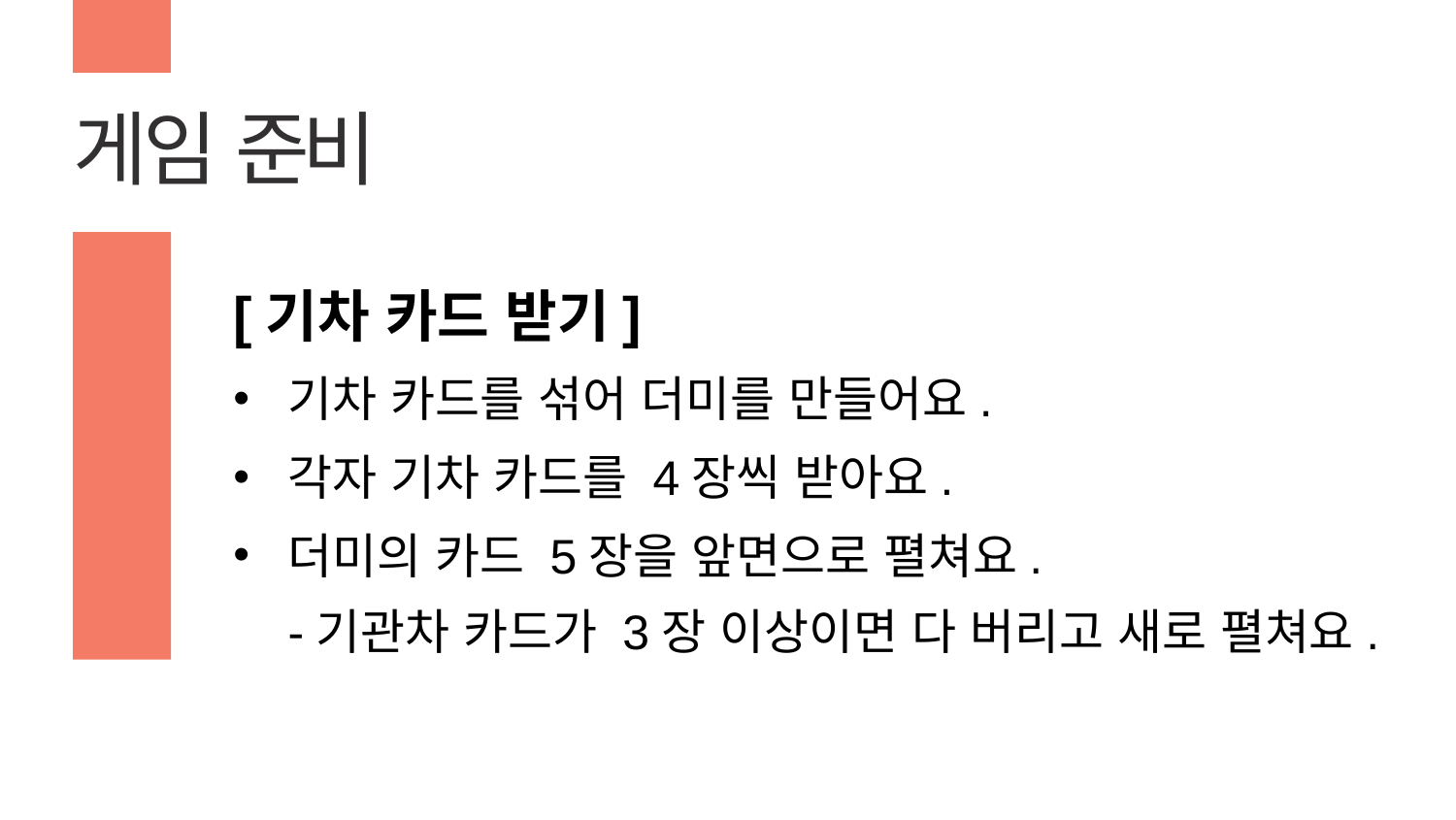

# 게임 준비

[기차 카드 받기]
기차 카드를 섞어 더미를 만들어요.
각자 기차 카드를 4장씩 받아요.
더미의 카드 5장을 앞면으로 펼쳐요.
-기관차 카드가 3장 이상이면 다 버리고 새로 펼쳐요.